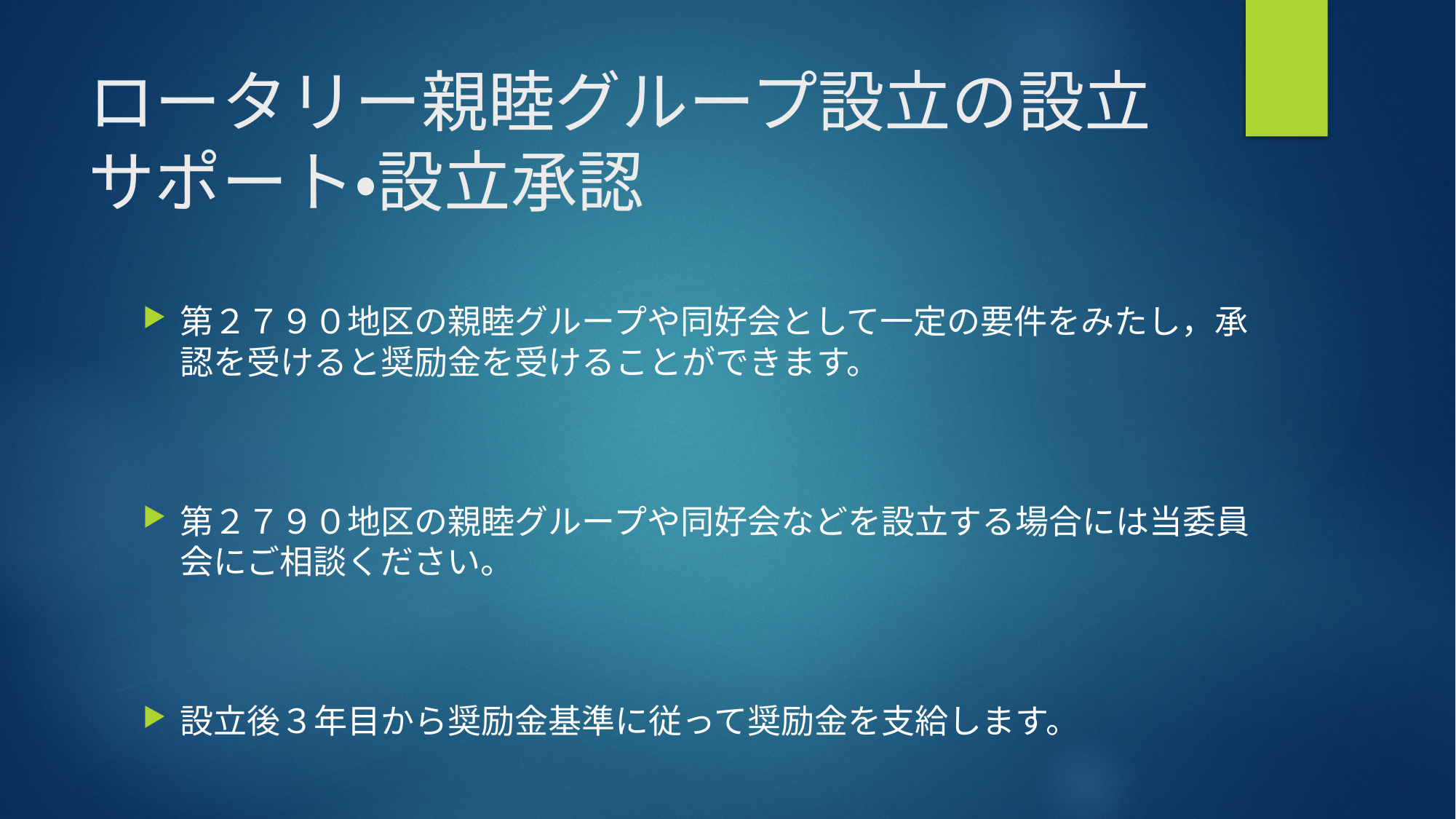

# ロータリー親睦グループ設立の設立サポート・設立承認

第２７９０地区の親睦グループや同好会として一定の要件をみたし，承認を受けると奨励金を受けることができます。

第２７９０地区の親睦グループや同好会などを設立する場合には当委員会にご相談ください。

設立後３年目から奨励金基準に従って奨励金を支給します。